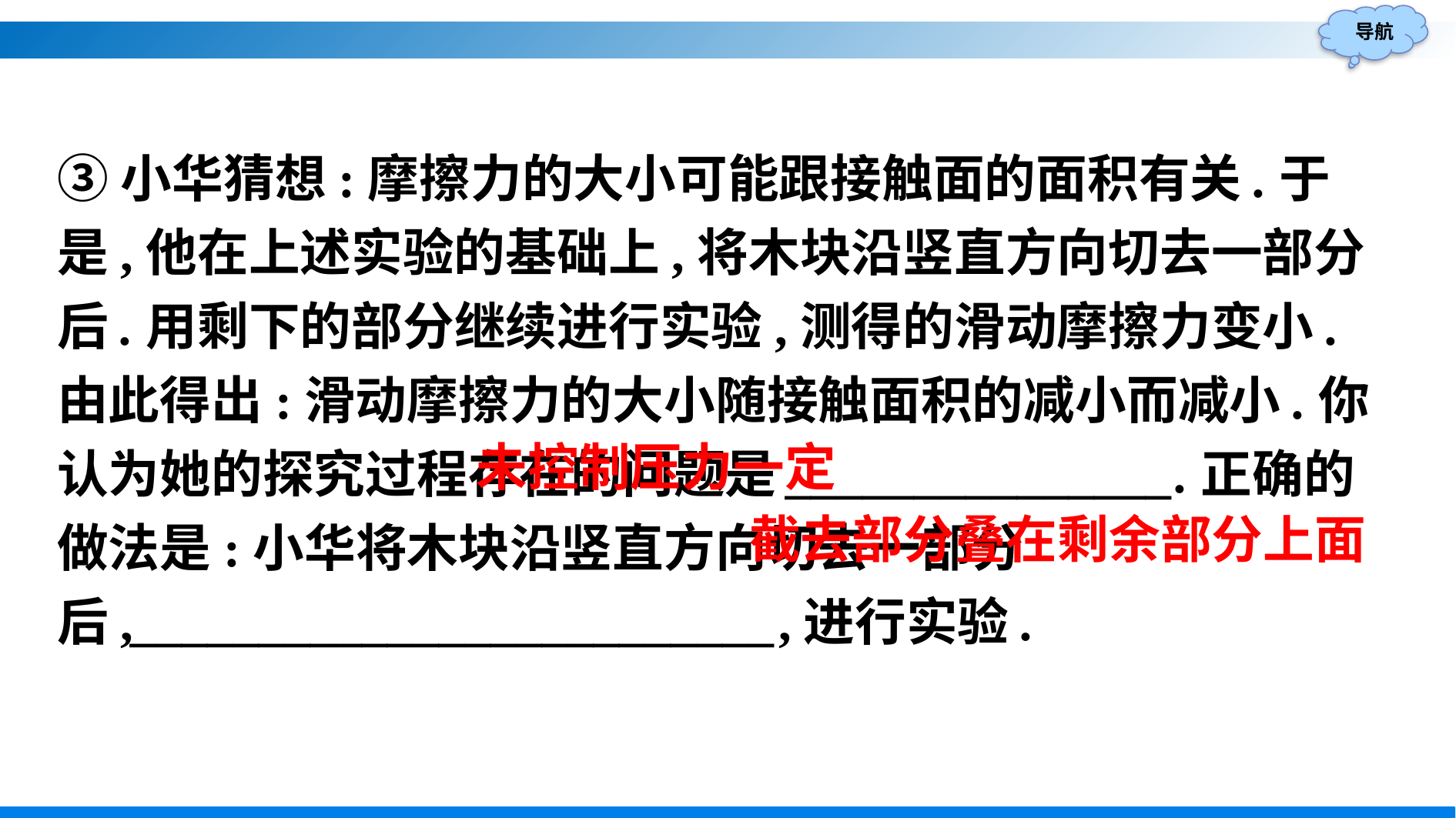

③小华猜想:摩擦力的大小可能跟接触面的面积有关.于是,他在上述实验的基础上,将木块沿竖直方向切去一部分后.用剩下的部分继续进行实验,测得的滑动摩擦力变小.由此得出:滑动摩擦力的大小随接触面积的减小而减小.你认为她的探究过程存在的问题是_______________.正确的做法是:小华将木块沿竖直方向切去一部分后,_________________________,进行实验.
未控制压力一定
截去部分叠在剩余部分上面